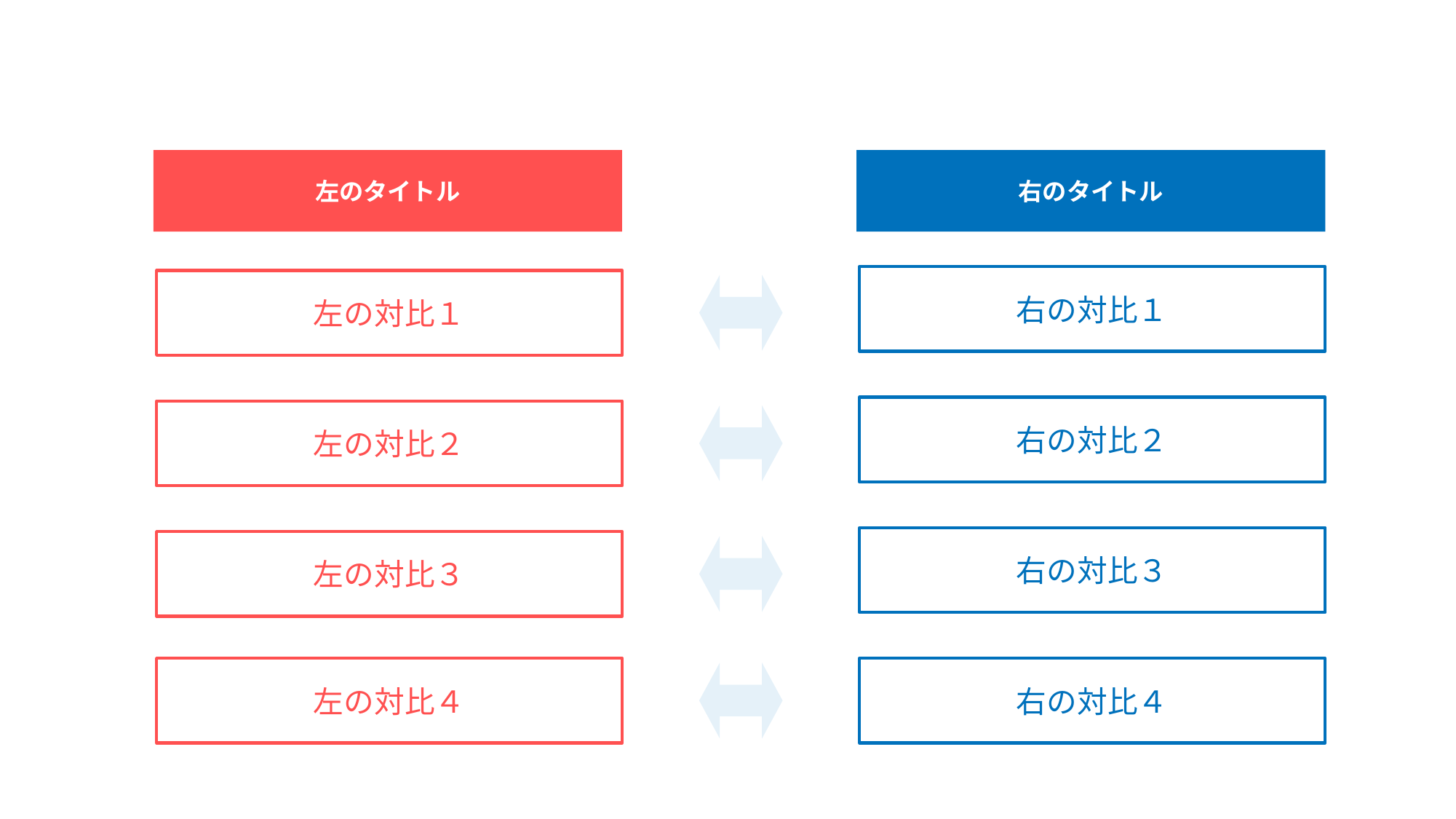

左のタイトル
右のタイトル
右の対比１
左の対比１

右の対比２
左の対比２

右の対比３
左の対比３

右の対比４
左の対比４